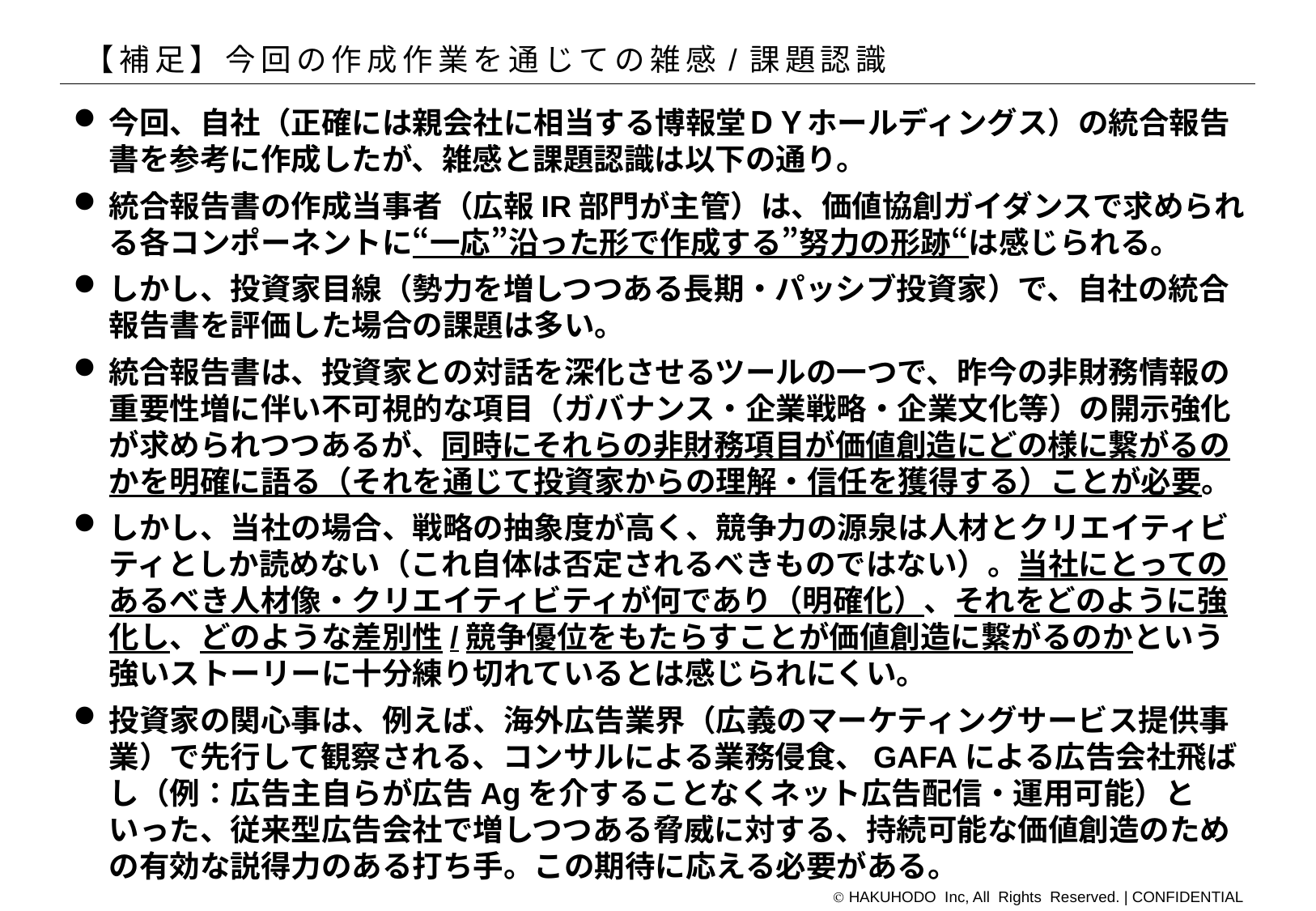

# 【補足】今回の作成作業を通じての雑感/課題認識
今回、自社（正確には親会社に相当する博報堂ＤＹホールディングス）の統合報告書を参考に作成したが、雑感と課題認識は以下の通り。
統合報告書の作成当事者（広報IR部門が主管）は、価値協創ガイダンスで求められる各コンポーネントに“一応”沿った形で作成する”努力の形跡“は感じられる。
しかし、投資家目線（勢力を増しつつある長期・パッシブ投資家）で、自社の統合報告書を評価した場合の課題は多い。
統合報告書は、投資家との対話を深化させるツールの一つで、昨今の非財務情報の重要性増に伴い不可視的な項目（ガバナンス・企業戦略・企業文化等）の開示強化が求められつつあるが、同時にそれらの非財務項目が価値創造にどの様に繋がるのかを明確に語る（それを通じて投資家からの理解・信任を獲得する）ことが必要。
しかし、当社の場合、戦略の抽象度が高く、競争力の源泉は人材とクリエイティビティとしか読めない（これ自体は否定されるべきものではない）。当社にとってのあるべき人材像・クリエイティビティが何であり（明確化）、それをどのように強化し、どのような差別性/競争優位をもたらすことが価値創造に繋がるのかという強いストーリーに十分練り切れているとは感じられにくい。
投資家の関心事は、例えば、海外広告業界（広義のマーケティングサービス提供事業）で先行して観察される、コンサルによる業務侵食、GAFAによる広告会社飛ばし（例：広告主自らが広告Agを介することなくネット広告配信・運用可能）といった、従来型広告会社で増しつつある脅威に対する、持続可能な価値創造のための有効な説得力のある打ち手。この期待に応える必要がある。